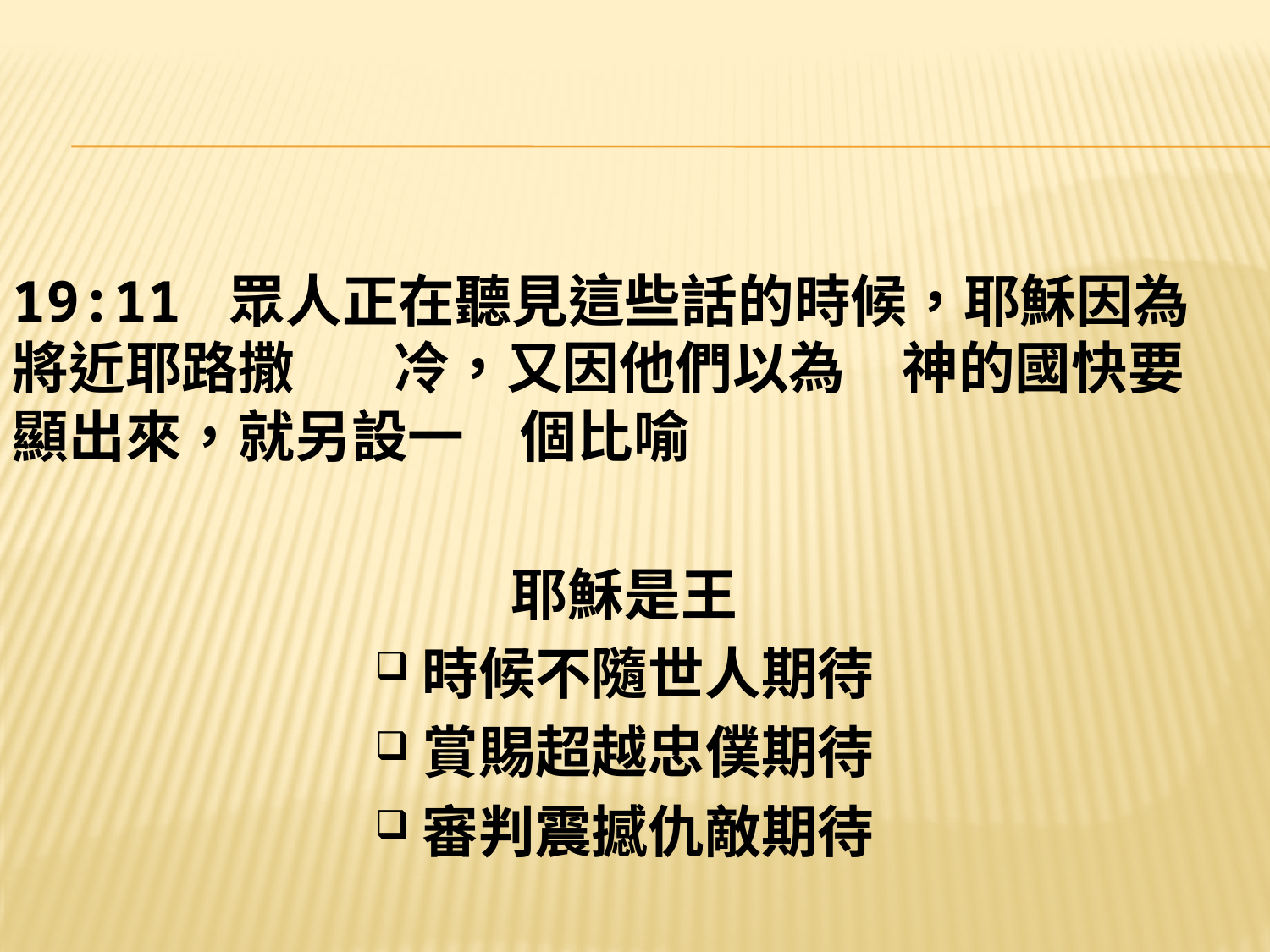

#

19:11 眾人正在聽見這些話的時候，耶穌因為將近耶路撒	冷，又因他們以為　神的國快要顯出來，就另設一	個比喻

耶穌是王
時候不隨世人期待
賞賜超越忠僕期待
審判震撼仇敵期待